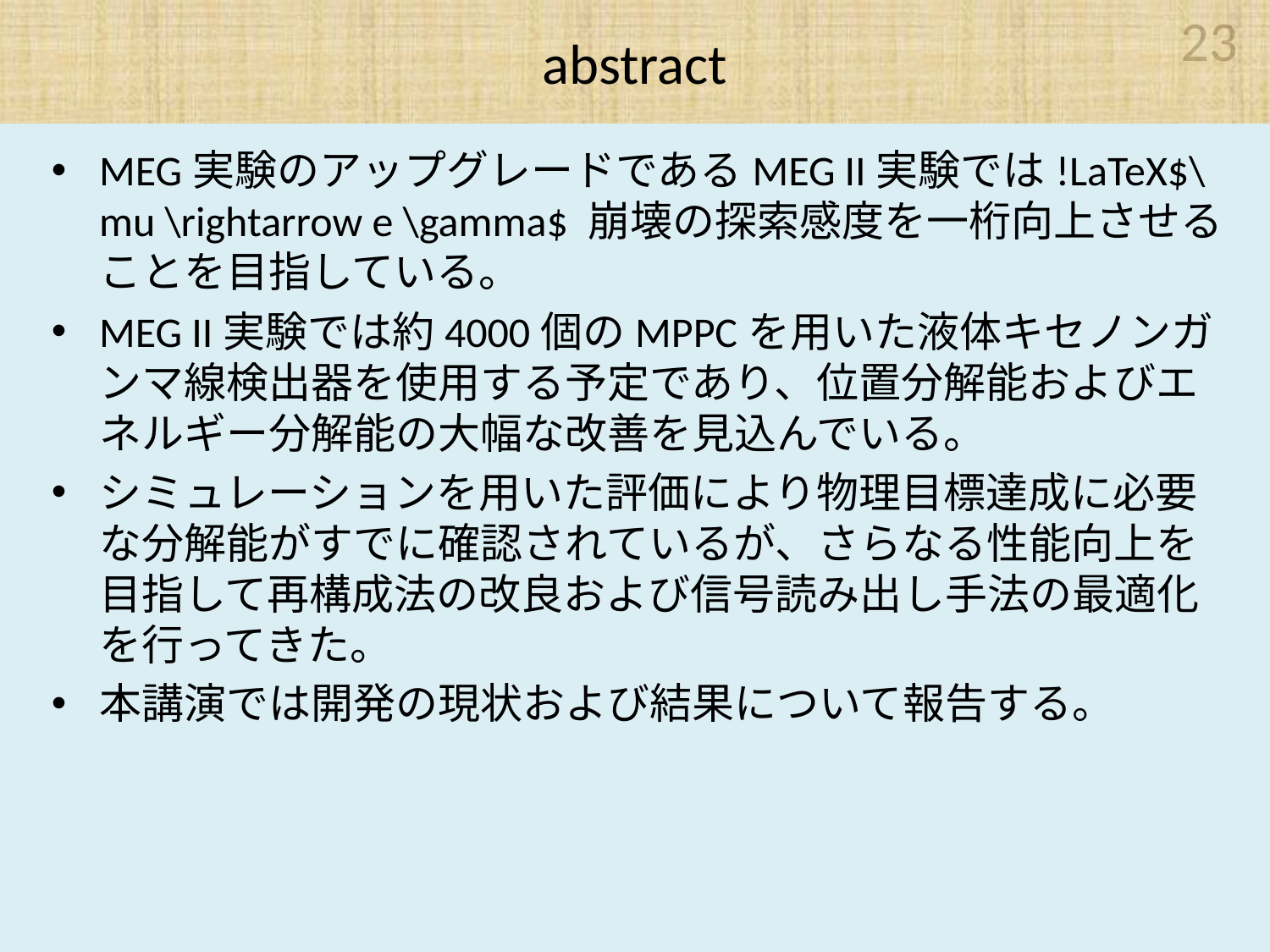

# abstract
23
MEG実験のアップグレードであるMEG II実験では!LaTeX$\mu \rightarrow e \gamma$ 崩壊の探索感度を一桁向上させることを目指している。
MEG II実験では約4000個のMPPCを用いた液体キセノンガンマ線検出器を使用する予定であり、位置分解能およびエネルギー分解能の大幅な改善を見込んでいる。
シミュレーションを用いた評価により物理目標達成に必要な分解能がすでに確認されているが、さらなる性能向上を目指して再構成法の改良および信号読み出し手法の最適化を行ってきた。
本講演では開発の現状および結果について報告する。